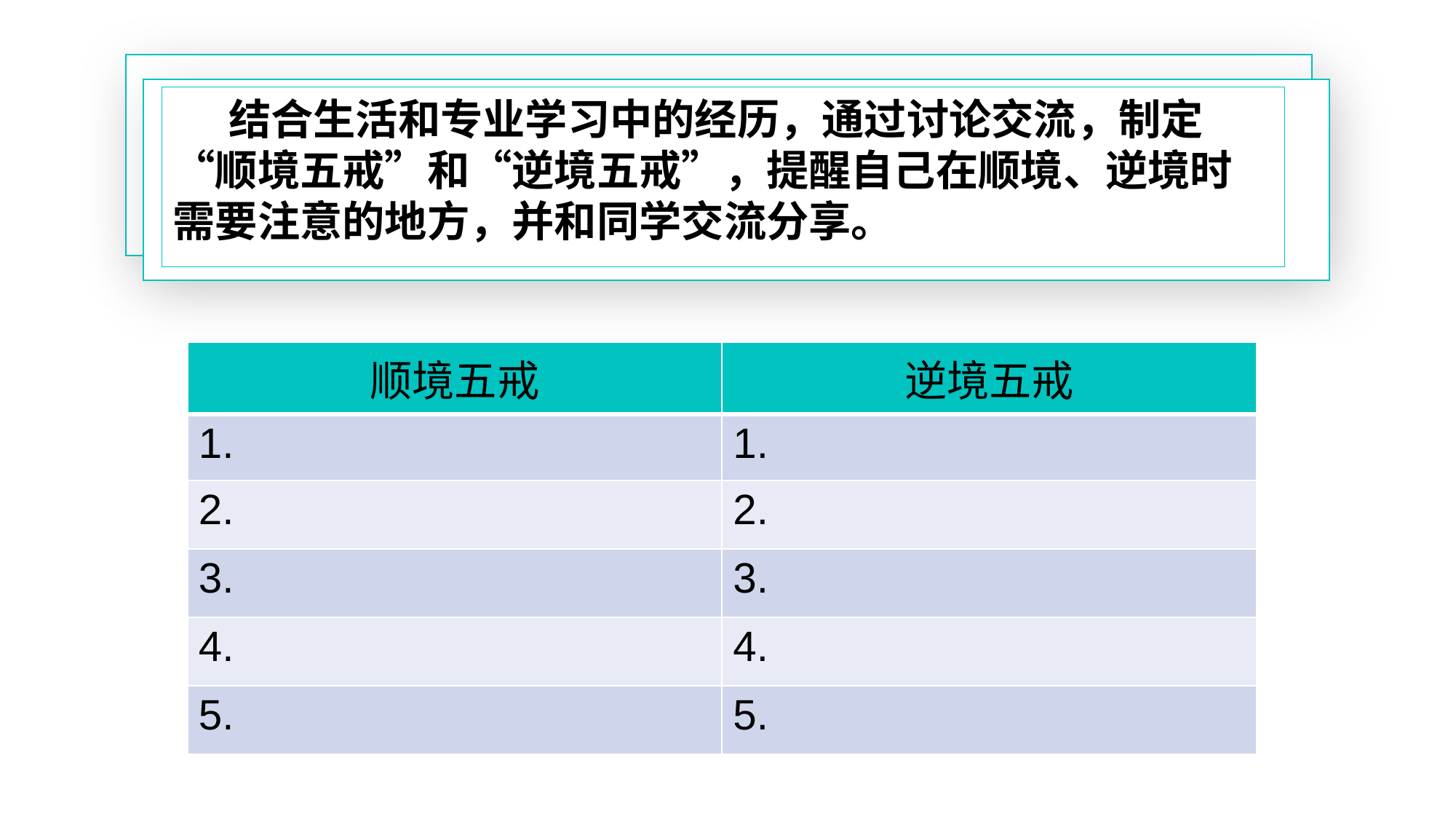

结合生活和专业学习中的经历，通过讨论交流，制定“顺境五戒”和“逆境五戒”，提醒自己在顺境、逆境时需要注意的地方，并和同学交流分享。
| 顺境五戒 | 逆境五戒 |
| --- | --- |
| 1. | 1. |
| 2. | 2. |
| 3. | 3. |
| 4. | 4. |
| 5. | 5. |